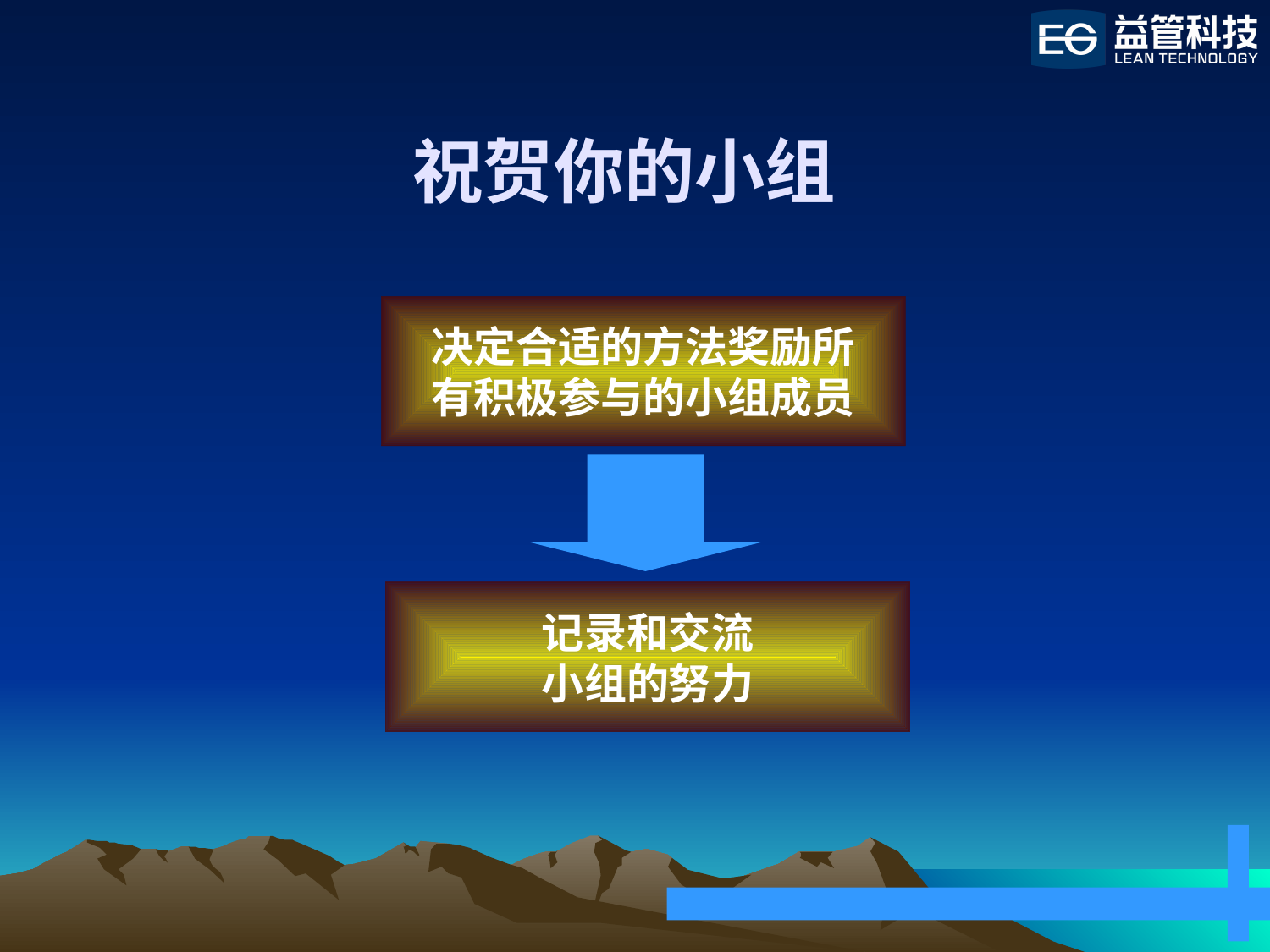

祝贺你的小组
决定合适的方法奖励所
有积极参与的小组成员

记录和交流
小组的努力